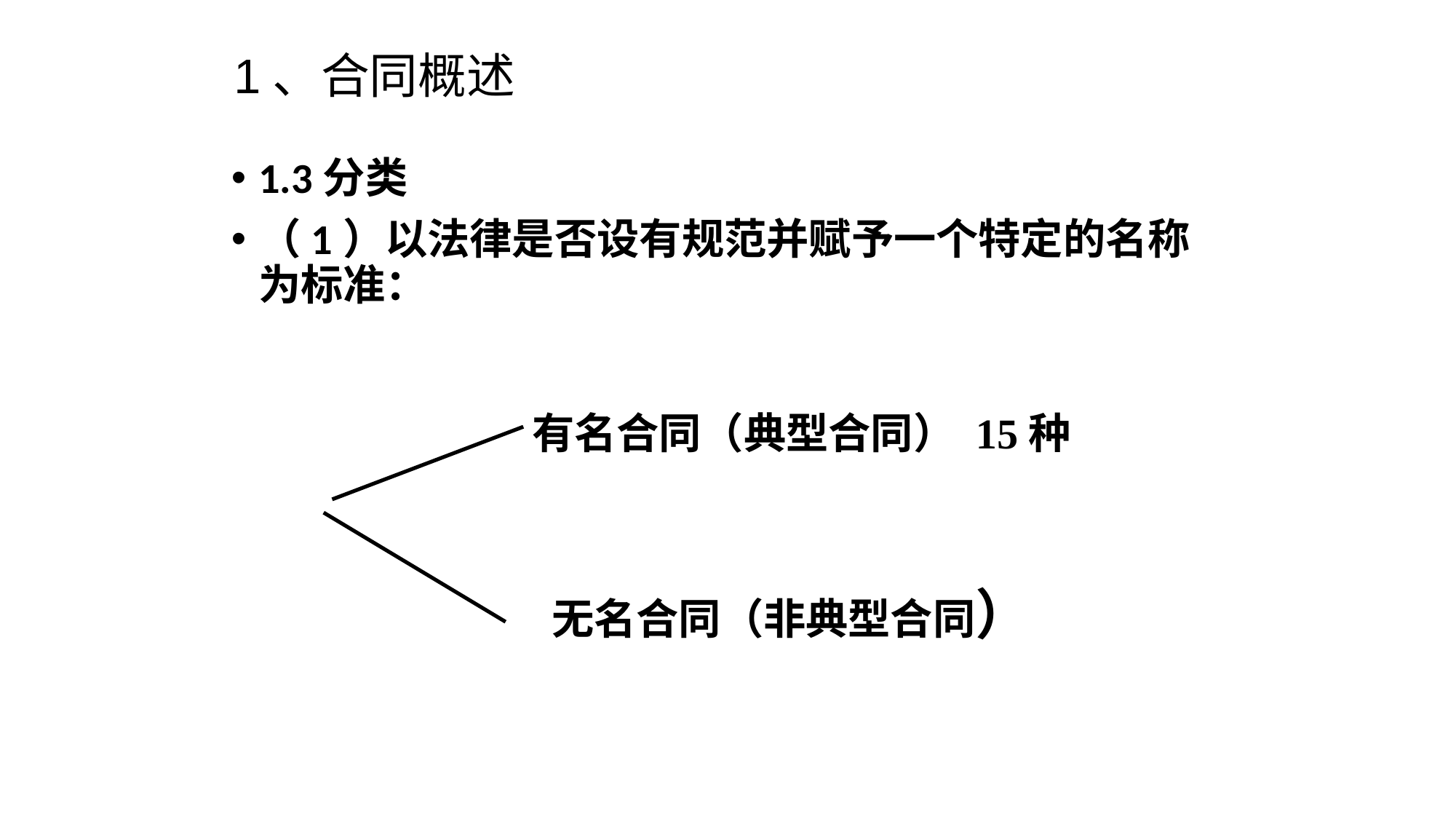

1、合同概述
1.3分类
（1）以法律是否设有规范并赋予一个特定的名称为标准：

有名合同（典型合同） 15种
 无名合同（非典型合同）